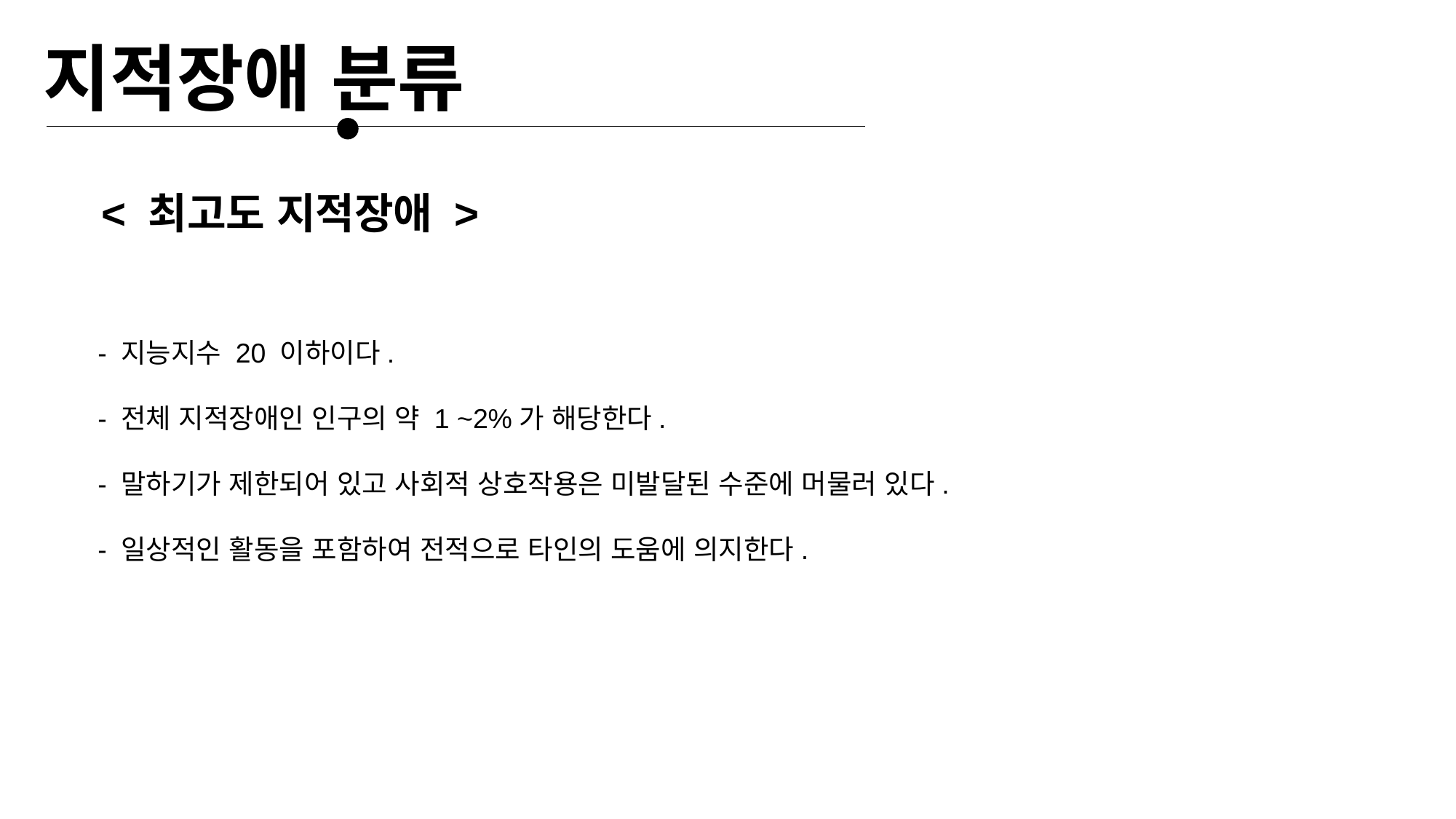

지적장애 분류

< 최고도 지적장애 >
- 지능지수 20 이하이다.
- 전체 지적장애인 인구의 약 1 ~2%가 해당한다.
- 말하기가 제한되어 있고 사회적 상호작용은 미발달된 수준에 머물러 있다.
- 일상적인 활동을 포함하여 전적으로 타인의 도움에 의지한다.